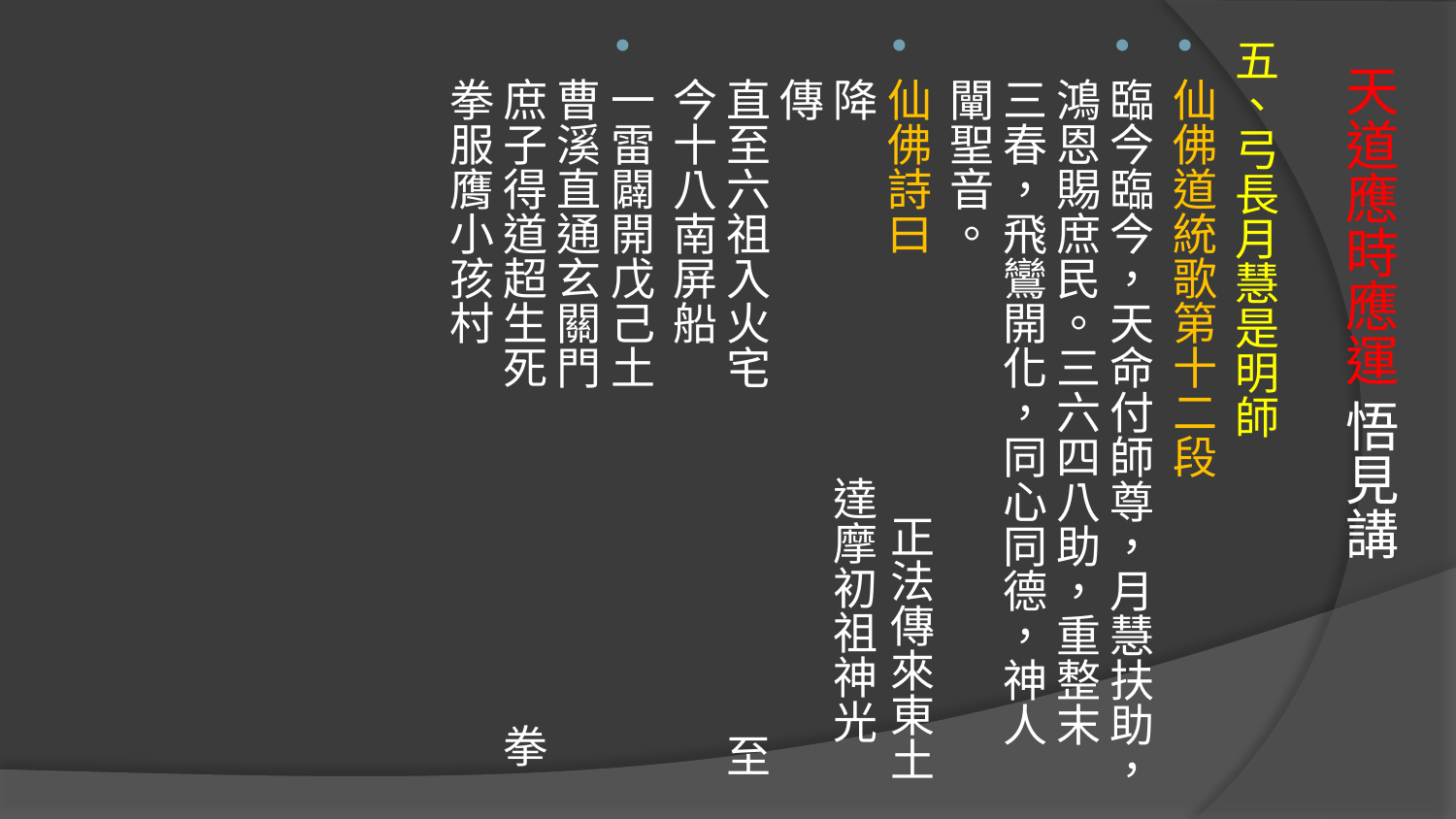

五、弓長月慧是明師
仙佛道統歌第十二段
臨今臨今，天命付師尊，月慧扶助，鴻恩賜庶民。三六四八助，重整末三春，飛鸞開化，同心同德，神人闡聖音。
仙佛詩曰                          正法傳來東土降 　                              達摩初祖神光傳 
直至六祖入火宅　                              至今十八南屏船
一雷闢開戊己土　                                  曹溪直通玄關門
庶子得道超生死　                             拳拳服膺小孩村

# 天道應時應運 悟見講